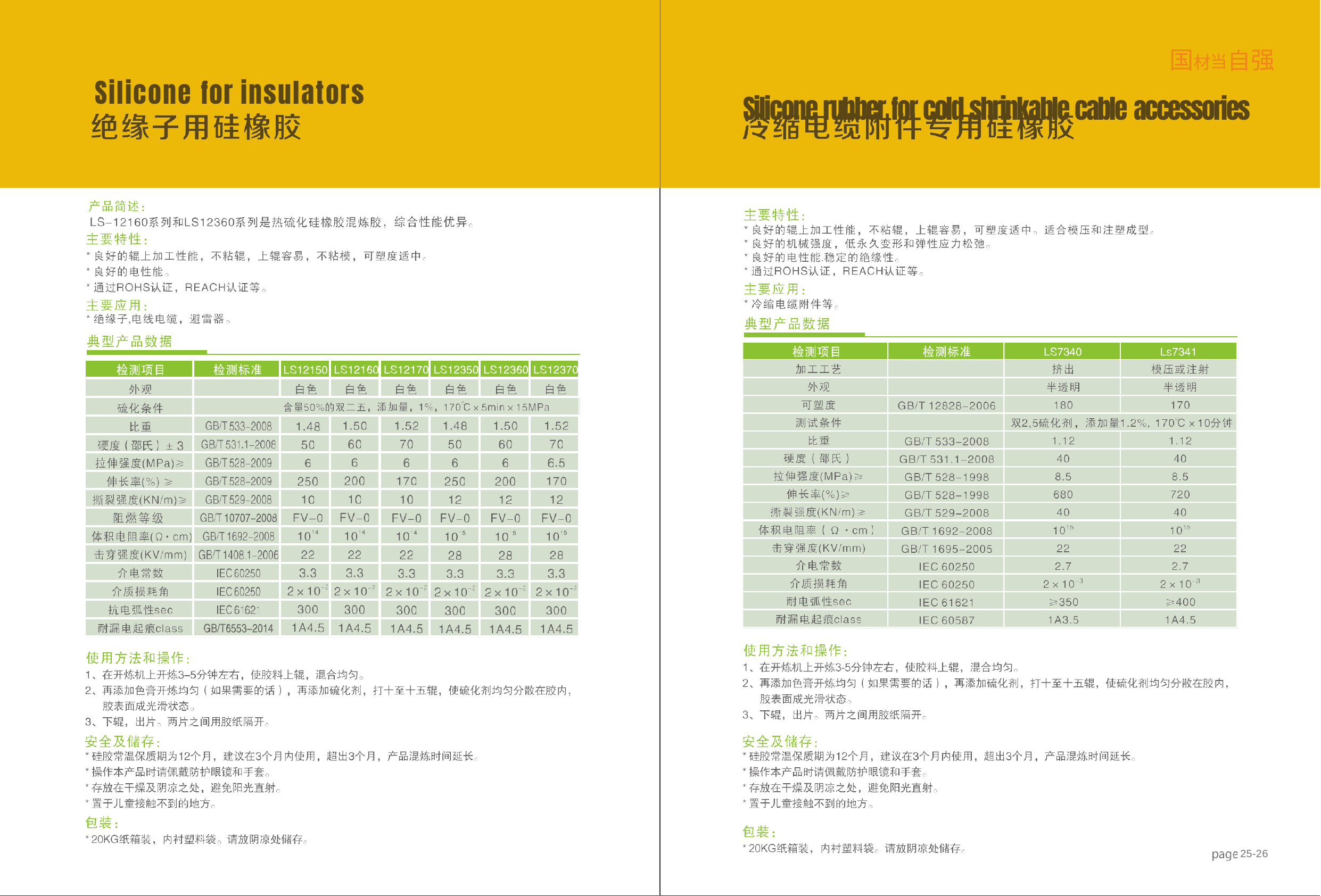

国材当自强
Silicone rubber for cold shrinkable cable accessories
Silicone for insulators

|  |  |  |  |
| --- | --- | --- | --- |
|  |  |  |  |
|  |  |  |  |
|  |  |  |  |
|  |  |  |  |
|  |  |  |  |
|  |  |  |  |
|  |  |  |  |
|  |  |  |  |
|  |  |  |  |
|  |  |  |  |
|  |  |  |  |
|  |  |  |  |
|  |  |  |  |
|  |  |  |  |
|  |  |  |  |

|  |  |  |  |  |  |  |  |
| --- | --- | --- | --- | --- | --- | --- | --- |
|  |  |  |  |  |  |  |  |
|  |  |  |  |  |  |  |  |
|  |  |  |  |  |  |  |  |
|  |  |  |  |  |  |  |  |
|  |  |  |  |  |  |  |  |
|  |  |  |  |  |  |  |  |
|  |  |  |  |  |  |  |  |
|  |  |  |  |  |  |  |  |
|  |  |  |  |  |  |  |  |
|  |  |  |  |  |  |  |  |
|  |  |  |  |  |  |  |  |
|  |  |  |  |  |  |  |  |
|  |  |  |  |  |  |  |  |
|  |  |  |  |  |  |  |  |

25-26